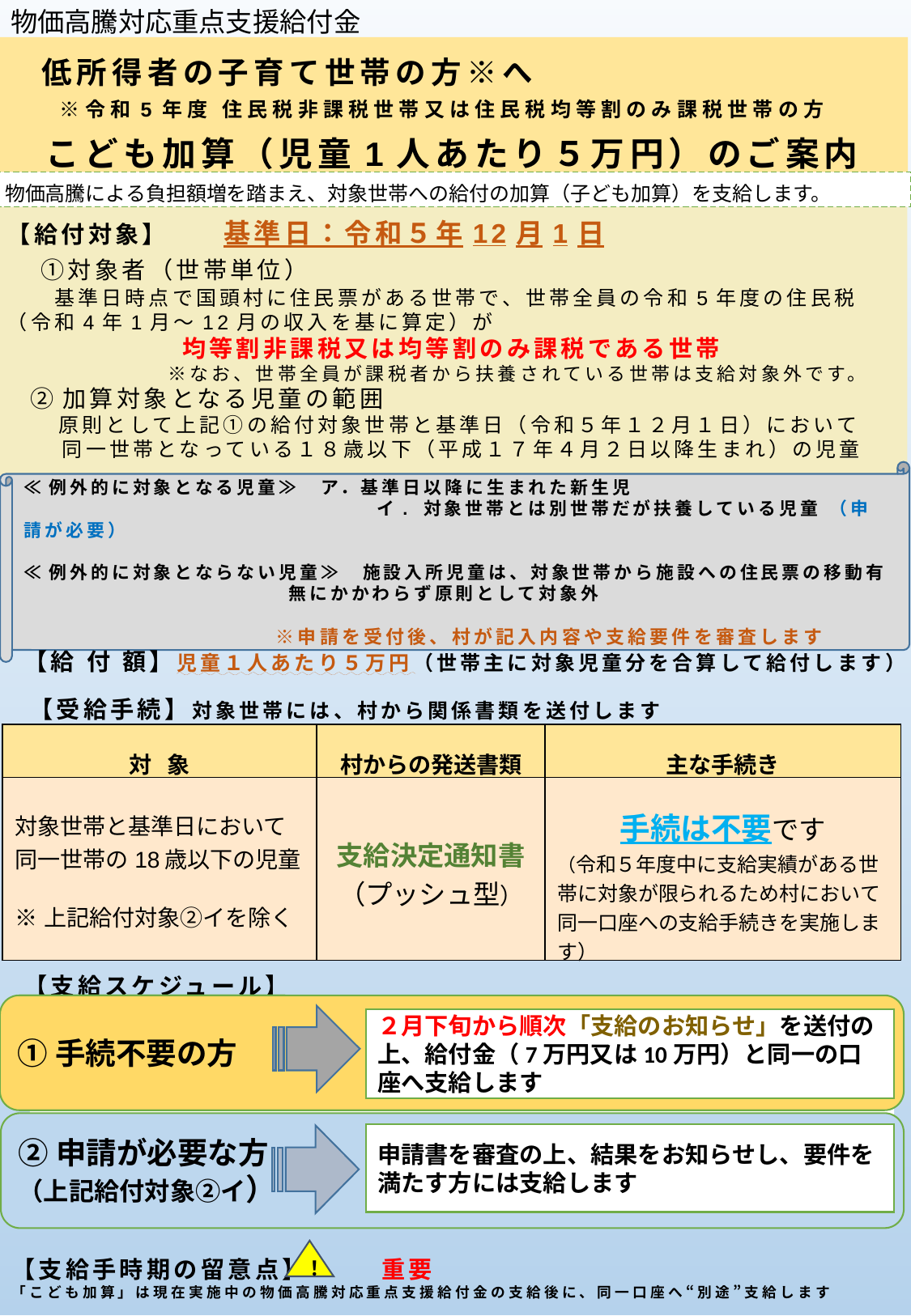

物価高騰対応重点支援給付金
　低所得者の子育て世帯の方※へ
　　※令和5年度 住民税非課税世帯又は住民税均等割のみ課税世帯の方
こども加算（児童1人あたり５万円）のご案内
物価高騰による負担額増を踏まえ、対象世帯への給付の加算（子ども加算）を支給します。
【給付対象】　　基準日：令和５年12月1日
　①対象者（世帯単位）
　　基準日時点で国頭村に住民票がある世帯で、世帯全員の令和5年度の住民税    （令和4年1月～12月の収入を基に算定）が
均等割非課税又は均等割のみ課税である世帯
　　　　　　※なお、世帯全員が課税者から扶養されている世帯は支給対象外です。
   ②加算対象となる児童の範囲
　　 原則として上記①の給付対象世帯と基準日（令和５年１２月１日）において
　 　同一世帯となっている１８歳以下（平成１７年４月２日以降生まれ）の児童

≪例外的に対象となる児童≫　ア．基準日以降に生まれた新生児
　　　　　　　　　　　　　 　       イ. 対象世帯とは別世帯だが扶養している児童 （申請が必要）

≪例外的に対象とならない児童≫　施設入所児童は、対象世帯から施設への住民票の移動有
                                   無にかかわらず原則として対象外

　　　　　　　　　　　　※申請を受付後、村が記入内容や支給要件を審査します
  【給 付 額】児童１人あたり５万円（世帯主に対象児童分を合算して給付します）
   【受給手続】対象世帯には、村から関係書類を送付します
| 対 象 | 村からの発送書類 | 主な手続き |
| --- | --- | --- |
| 対象世帯と基準日において同一世帯の18歳以下の児童 ※上記給付対象②イを除く | 支給決定通知書 （プッシュ型） | 手続は不要です （令和５年度中に支給実績がある世帯に対象が限られるため村において同一口座への支給手続きを実施します） |
  【支給スケジュール】

①手続不要の方

２月下旬から順次「支給のお知らせ」を送付の上、給付金（7万円又は10万円）と同一の口座へ支給します

②申請が必要な方
（上記給付対象②イ）
申請書を審査の上、結果をお知らせし、要件を満たす方には支給します

！
  【支給手時期の留意点】  　　重要
   「こども加算」は現在実施中の物価高騰対応重点支援給付金の支給後に、同一口座へ“別途”支給します